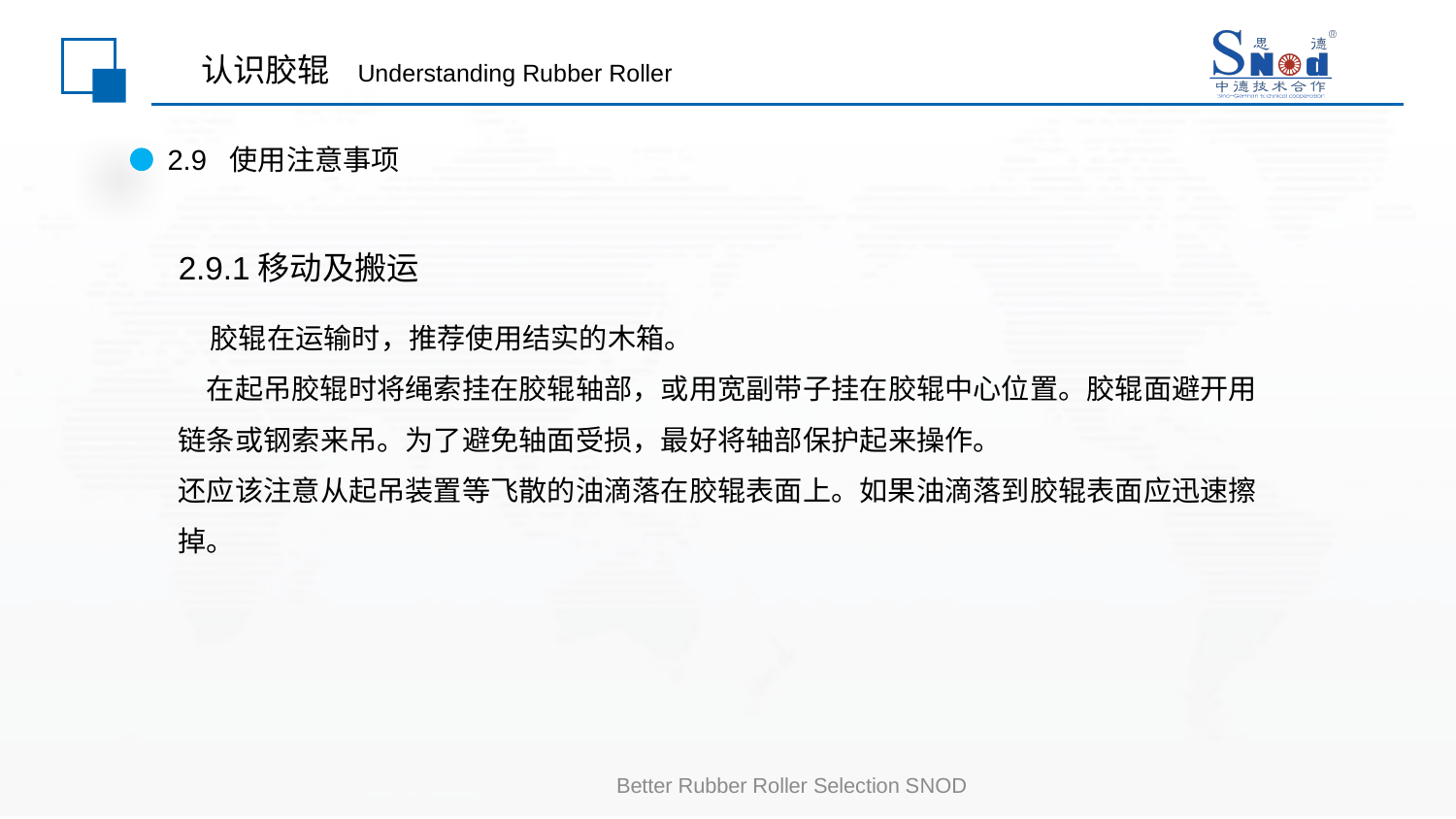

# 认识胶辊   Understanding Rubber Roller
2.9  使用注意事项

2.9.1移动及搬运
    胶辊在运输时，推荐使用结实的木箱。
　在起吊胶辊时将绳索挂在胶辊轴部，或用宽副带子挂在胶辊中心位置。胶辊面避开用链条或钢索来吊。为了避免轴面受损，最好将轴部保护起来操作。
还应该注意从起吊装置等飞散的油滴落在胶辊表面上。如果油滴落到胶辊表面应迅速擦掉。

46
Better Rubber Roller Selection SNOD